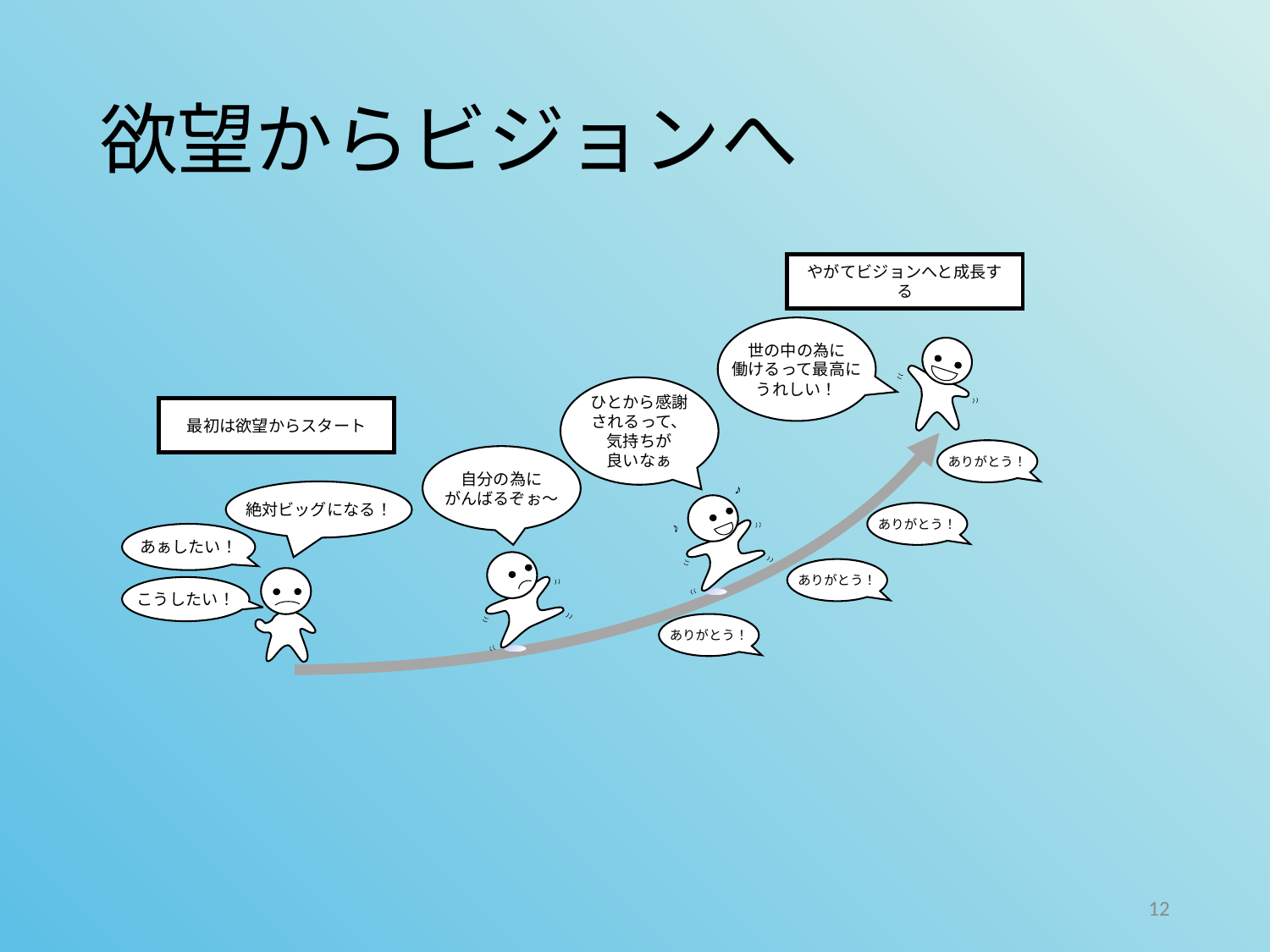

# 欲望からビジョンへ
やがてビジョンへと成長する
世の中の為に
働けるって最高に
うれしい！

ひとから感謝
されるって、
気持ちが
良いなぁ
最初は欲望からスタート

ありがとう！
自分の為に
がんばるぞぉ～
♪

♪

絶対ビッグになる！
ありがとう！
あぁしたい！

ありがとう！

こうしたい！
ありがとう！
12